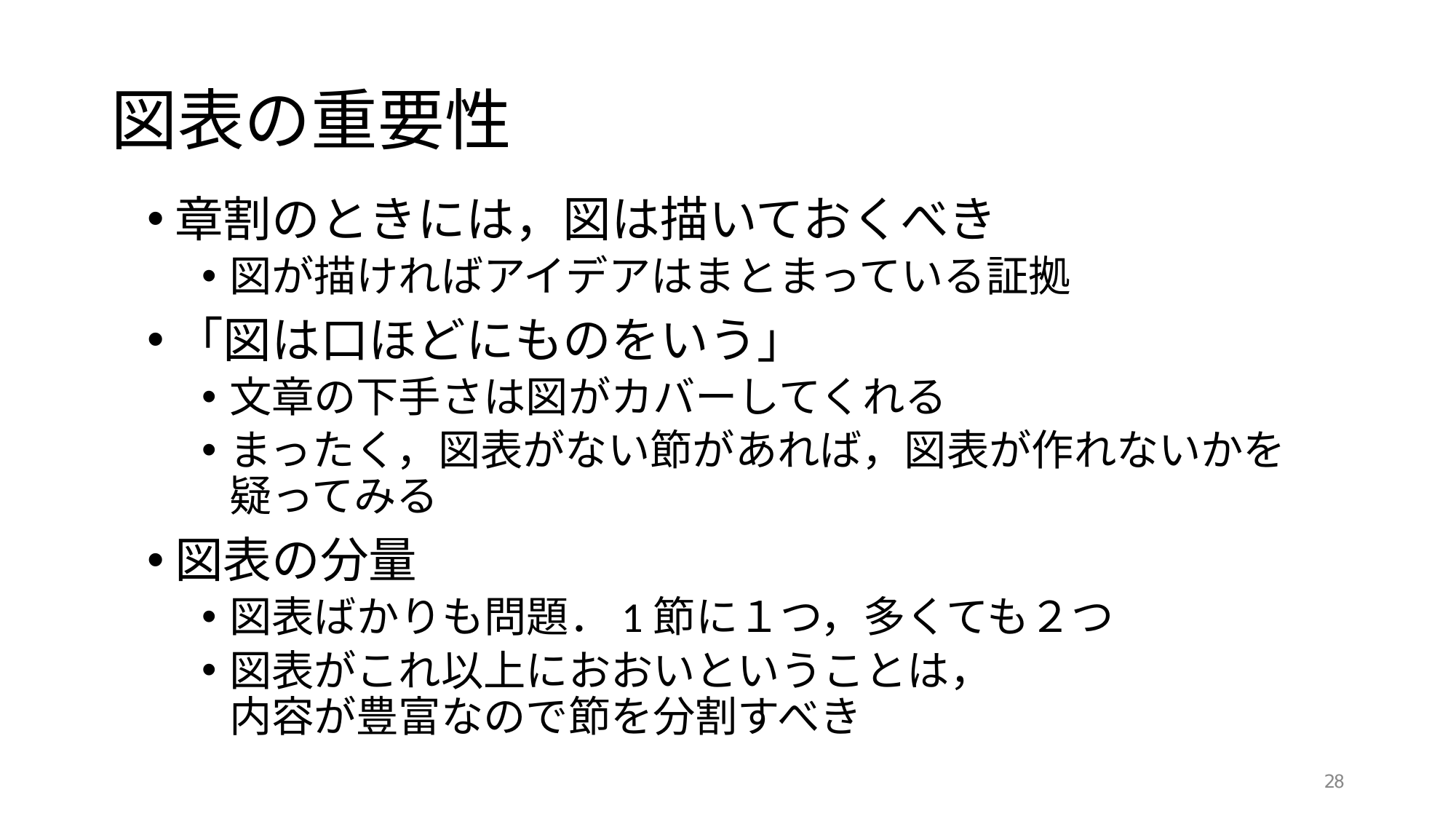

# 図表の重要性
章割のときには，図は描いておくべき
図が描ければアイデアはまとまっている証拠
「図は口ほどにものをいう」
文章の下手さは図がカバーしてくれる
まったく，図表がない節があれば，図表が作れないかを疑ってみる
図表の分量
図表ばかりも問題．1節に１つ，多くても２つ
図表がこれ以上におおいということは，
内容が豊富なので節を分割すべき
28